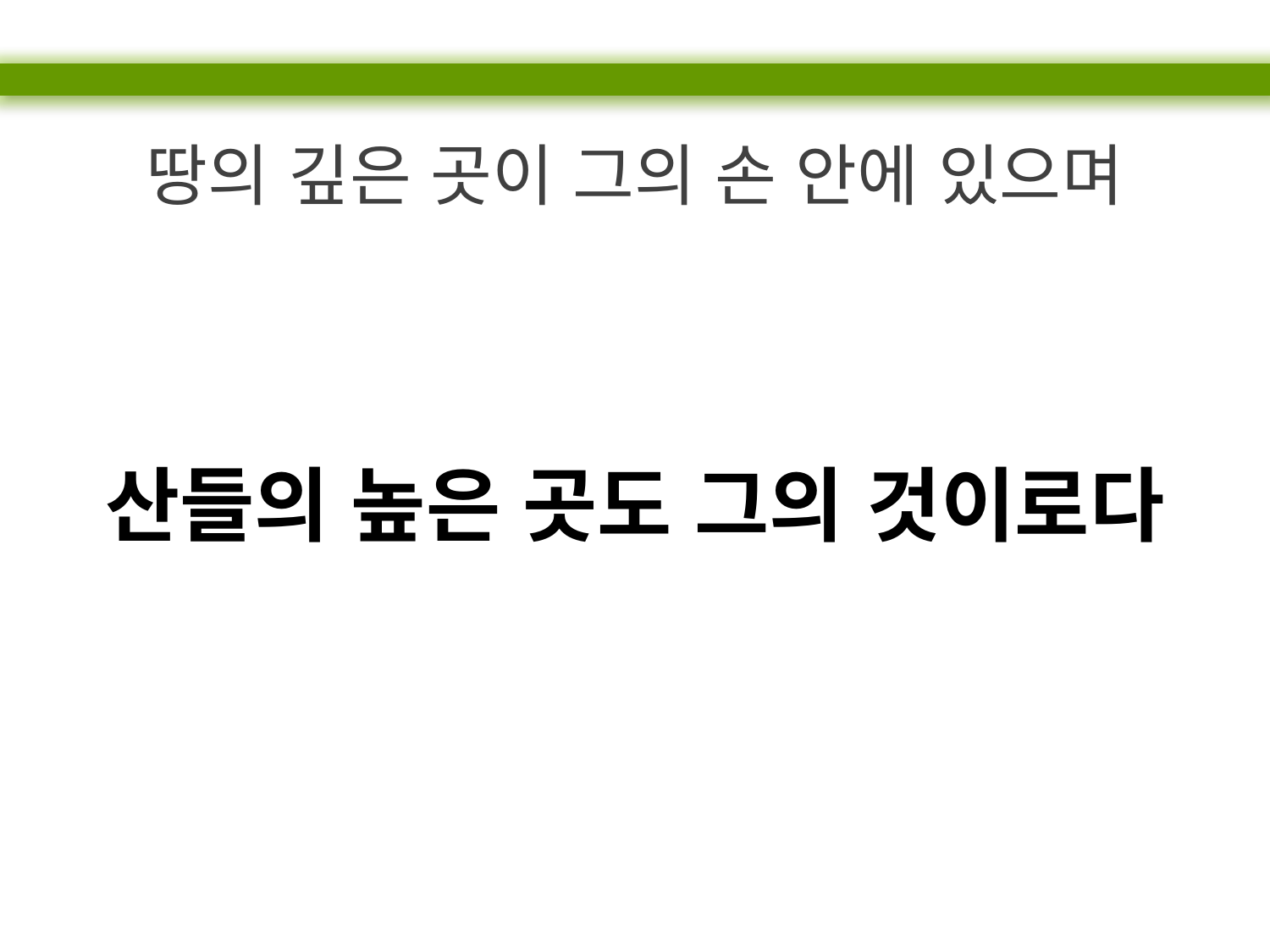

땅의 깊은 곳이 그의 손 안에 있으며
산들의 높은 곳도 그의 것이로다